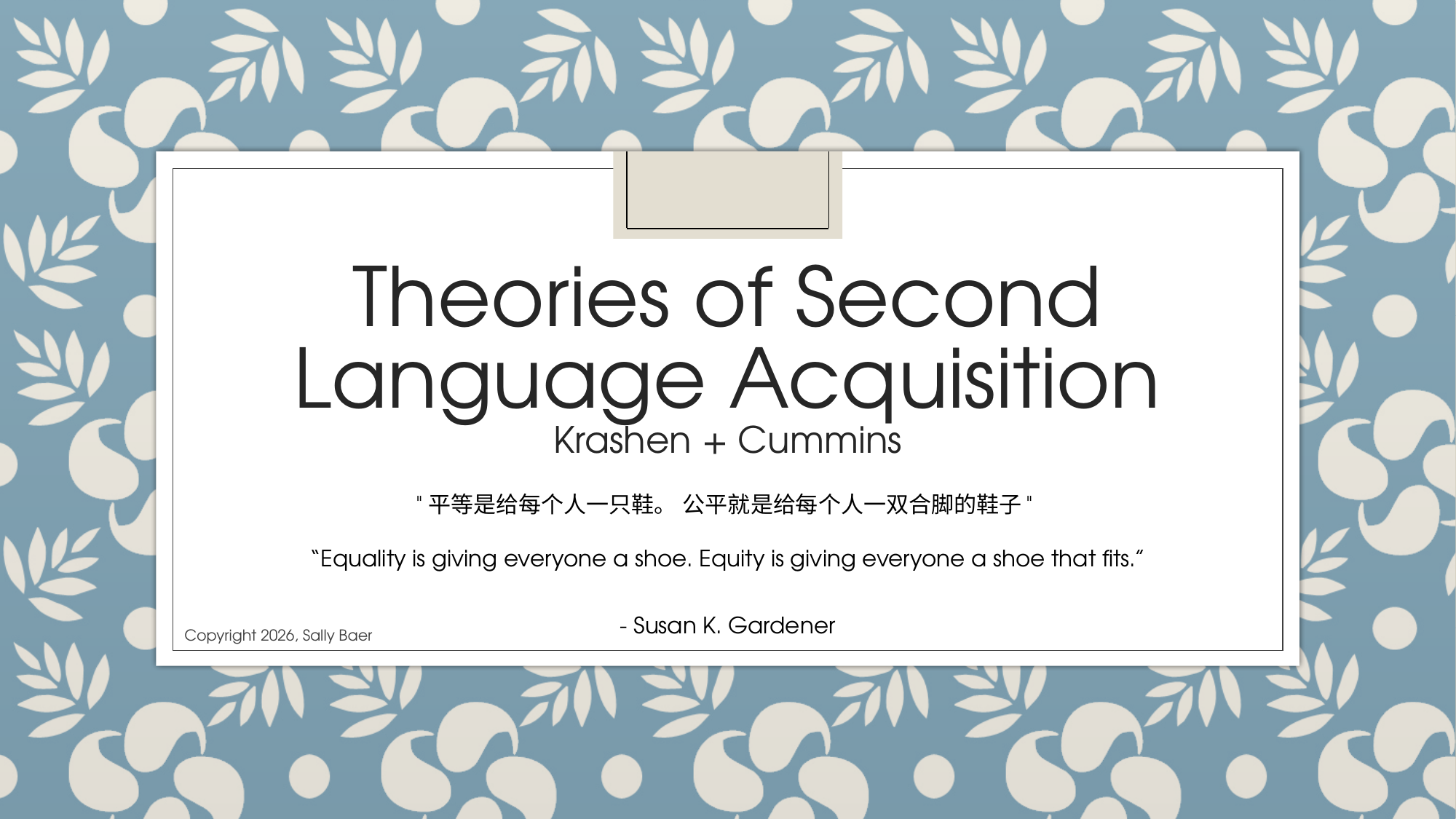

# Theories of Second Language Acquisition Krashen + Cummins
"平等是给每个人一只鞋。 公平就是给每个人一双合脚的鞋子"

“Equality is giving everyone a shoe. Equity is giving everyone a shoe that fits.”

- Susan K. Gardener
Copyright 2026, Sally Baer